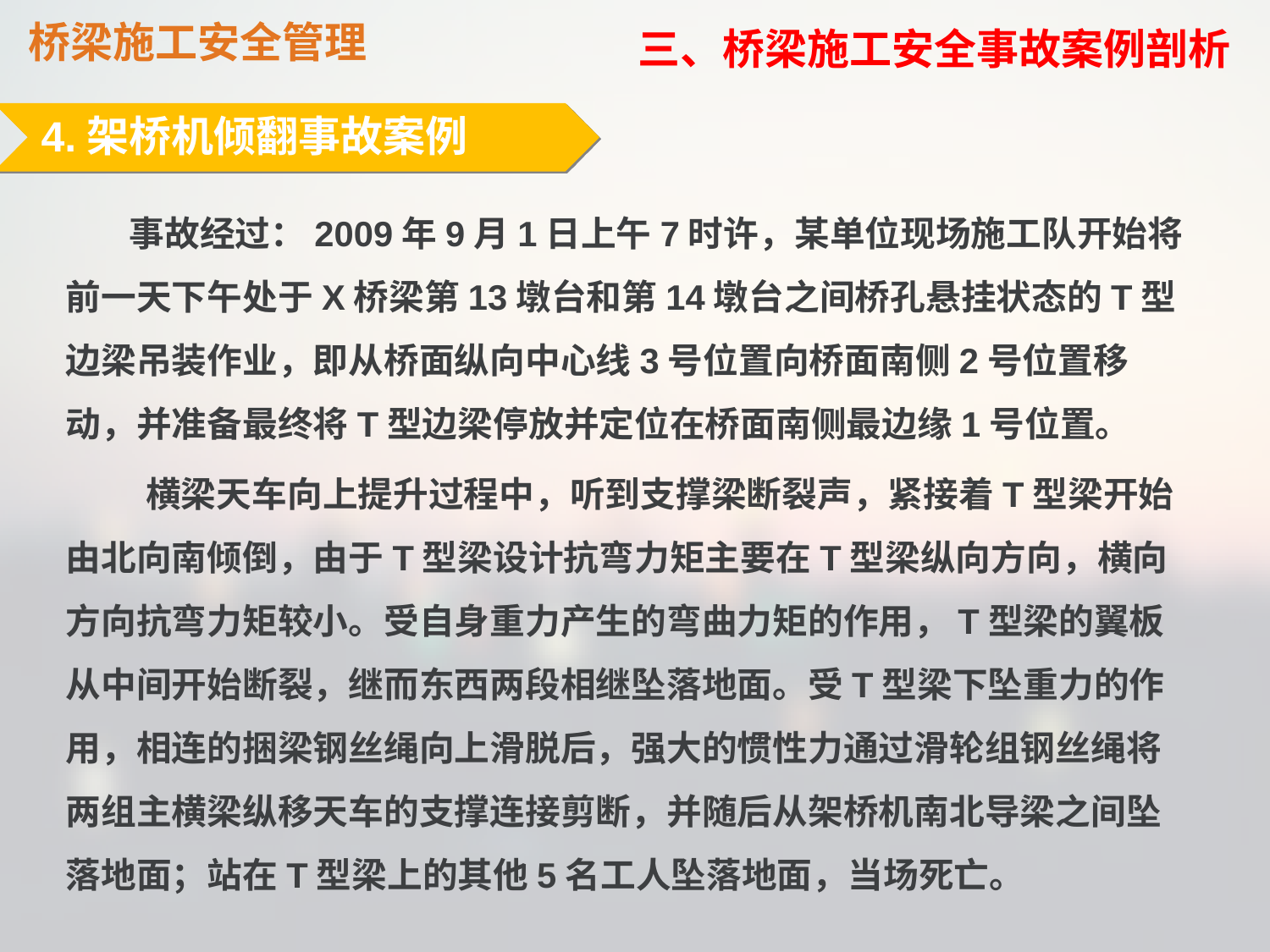

桥梁施工安全管理
三、桥梁施工安全事故案例剖析
4.架桥机倾翻事故案例
事故经过：2009年9月1日上午7时许，某单位现场施工队开始将前一天下午处于X桥梁第13墩台和第14墩台之间桥孔悬挂状态的T型边梁吊装作业，即从桥面纵向中心线3号位置向桥面南侧2号位置移动，并准备最终将T型边梁停放并定位在桥面南侧最边缘1号位置。
 横梁天车向上提升过程中，听到支撑梁断裂声，紧接着T型梁开始由北向南倾倒，由于T型梁设计抗弯力矩主要在T型梁纵向方向，横向方向抗弯力矩较小。受自身重力产生的弯曲力矩的作用，T型梁的翼板从中间开始断裂，继而东西两段相继坠落地面。受T型梁下坠重力的作用，相连的捆梁钢丝绳向上滑脱后，强大的惯性力通过滑轮组钢丝绳将两组主横梁纵移天车的支撑连接剪断，并随后从架桥机南北导梁之间坠落地面；站在T型梁上的其他5名工人坠落地面，当场死亡。